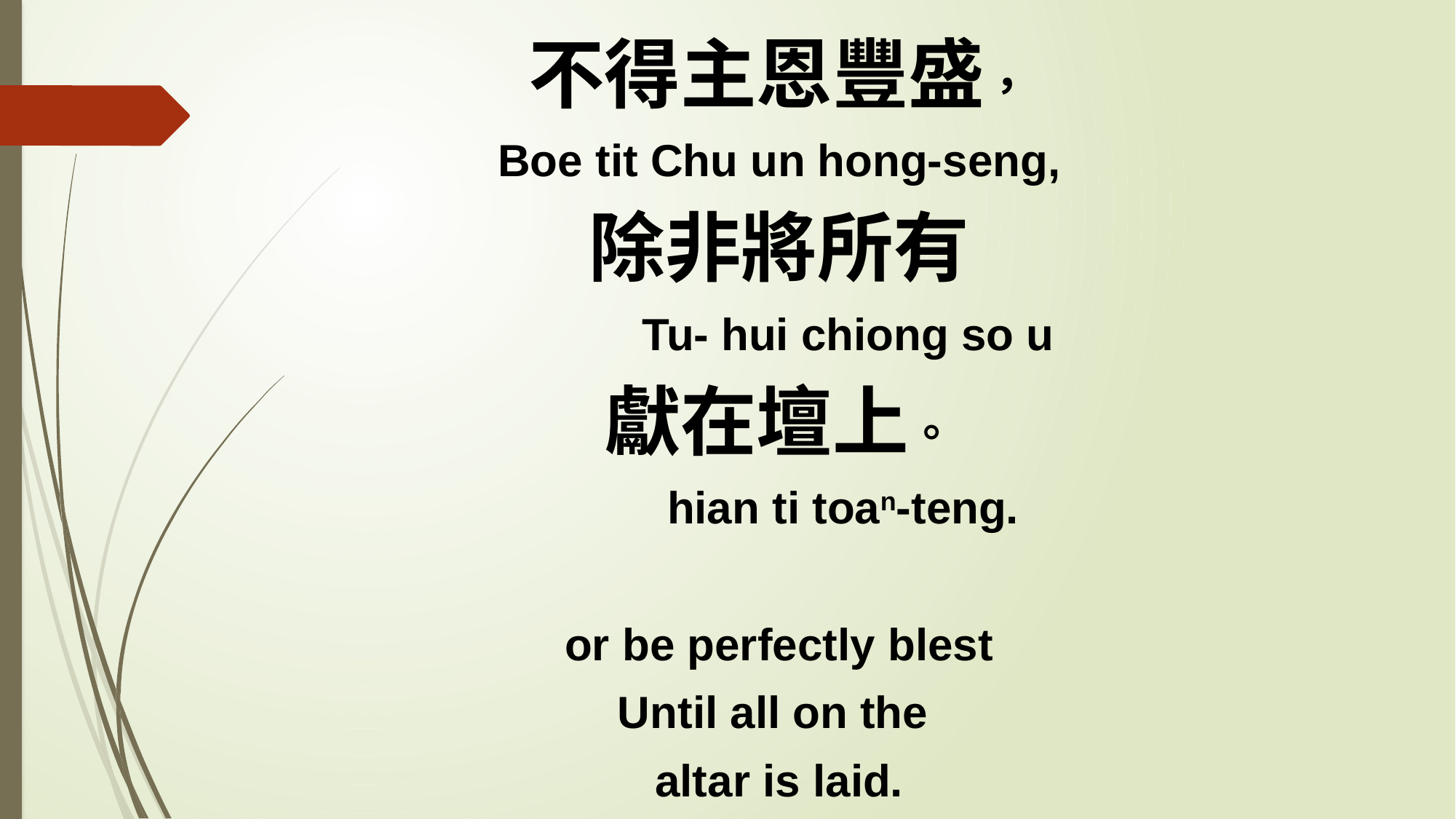

不得主恩豐盛，
Boe tit Chu un hong-seng,
除非將所有
                                 Tu- hui chiong so u
獻在壇上。
                                   hian ti toan-teng.

or be perfectly blest
Until all on the
altar is laid.